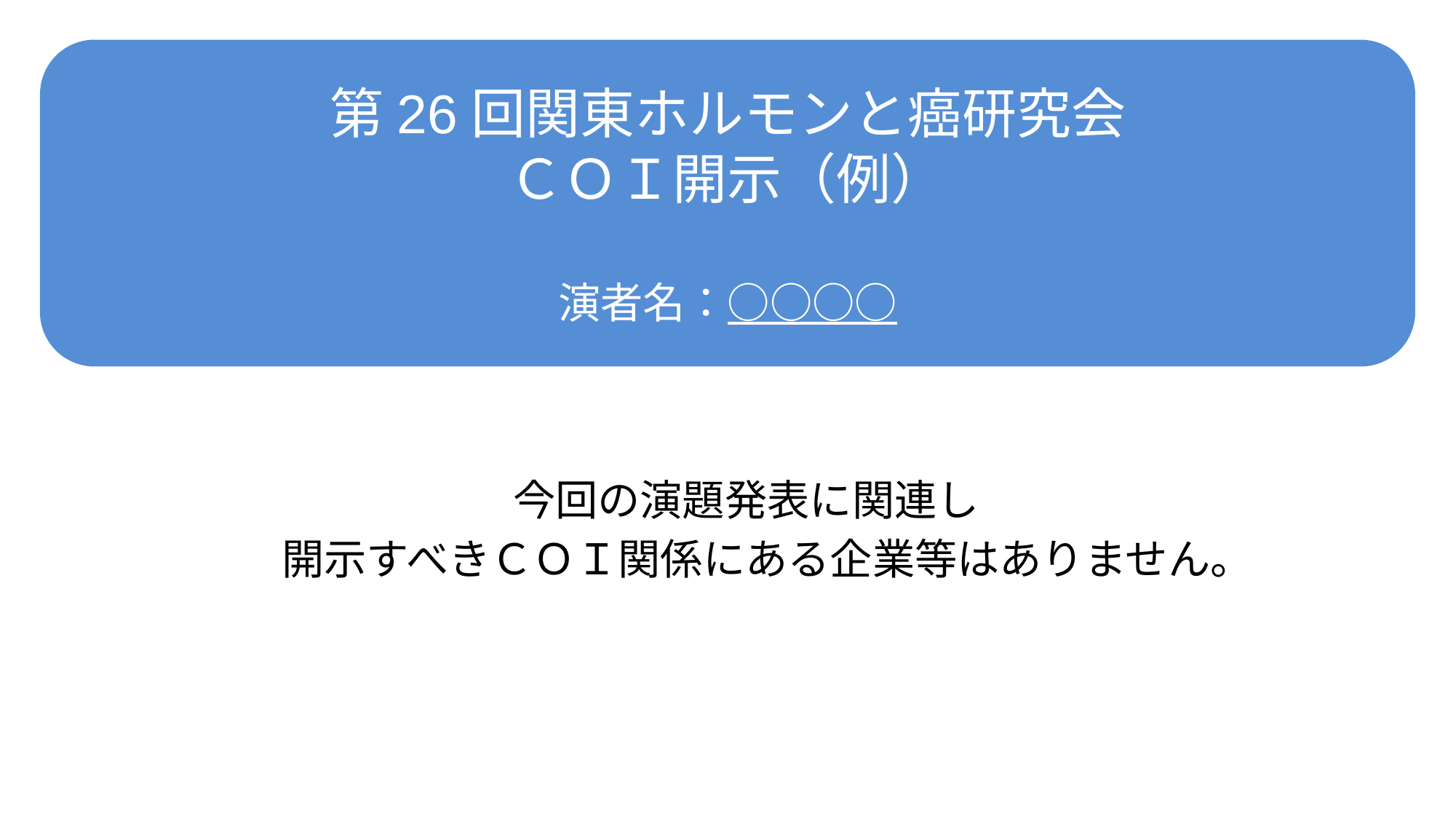

第26回関東ホルモンと癌研究会
ＣＯＩ開示（例）

演者名：○○○○

今回の演題発表に関連し
開示すべきＣＯＩ関係にある企業等はありません。